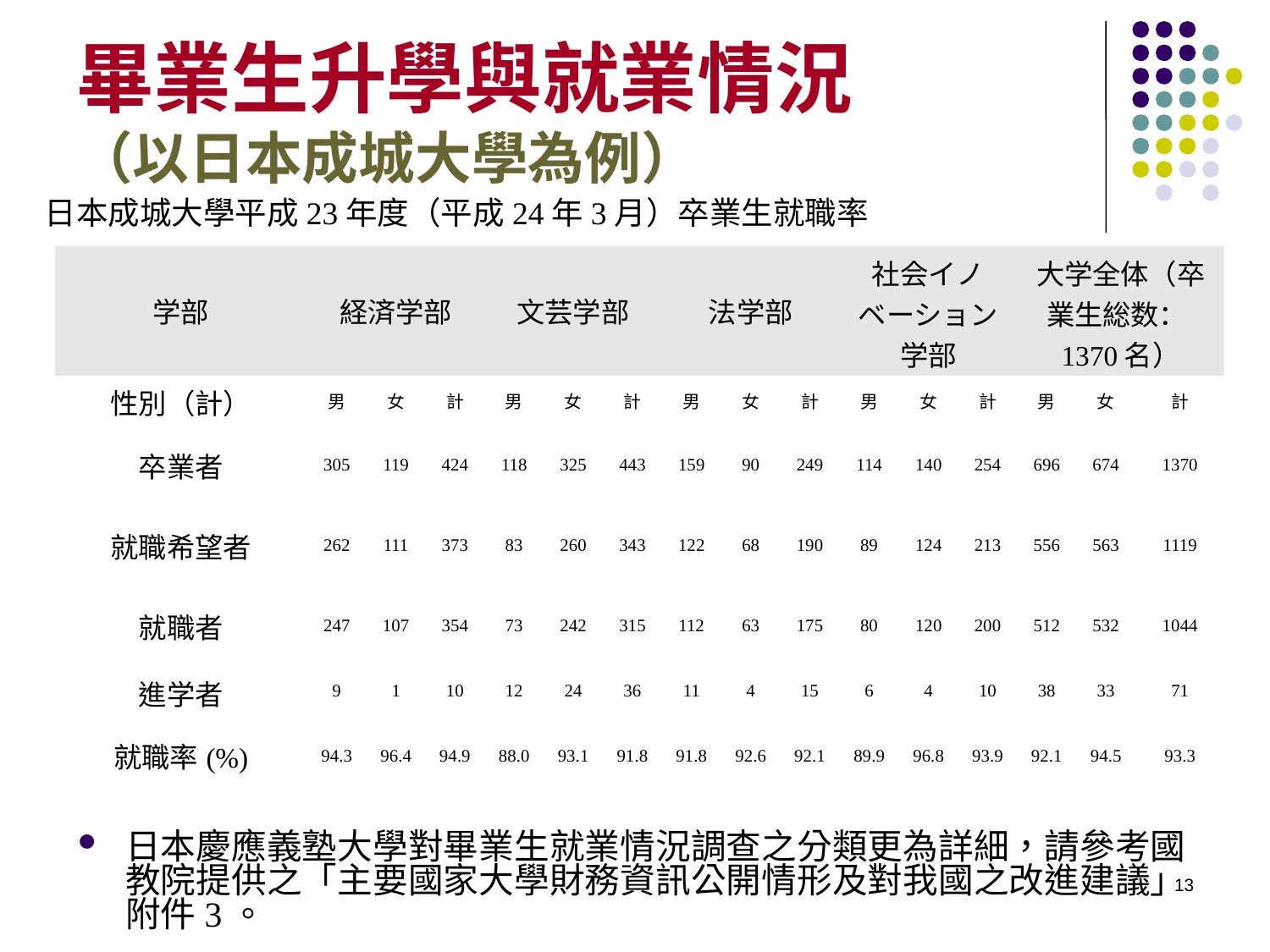

# 畢業生升學與就業情況 （以日本成城大學為例）
日本成城大學平成23年度（平成24年3月）卒業生就職率

| 学部 | 経済学部 |  |  | 文芸学部 |  |  | 法学部 |  |  | 社会イノベーション学部 |  |  | 大学全体（卒業生総数：1370名） |  |  |
| --- | --- | --- | --- | --- | --- | --- | --- | --- | --- | --- | --- | --- | --- | --- | --- |
| 性別（計） | 男 | 女 | 計 | 男 | 女 | 計 | 男 | 女 | 計 | 男 | 女 | 計 | 男 | 女 | 計 |
| 卒業者 | 305 | 119 | 424 | 118 | 325 | 443 | 159 | 90 | 249 | 114 | 140 | 254 | 696 | 674 | 1370 |
| 就職希望者 | 262 | 111 | 373 | 83 | 260 | 343 | 122 | 68 | 190 | 89 | 124 | 213 | 556 | 563 | 1119 |
| 就職者 | 247 | 107 | 354 | 73 | 242 | 315 | 112 | 63 | 175 | 80 | 120 | 200 | 512 | 532 | 1044 |
| 進学者 | 9 | 1 | 10 | 12 | 24 | 36 | 11 | 4 | 15 | 6 | 4 | 10 | 38 | 33 | 71 |
| 就職率(%) | 94.3 | 96.4 | 94.9 | 88.0 | 93.1 | 91.8 | 91.8 | 92.6 | 92.1 | 89.9 | 96.8 | 93.9 | 92.1 | 94.5 | 93.3 |
日本慶應義塾大學對畢業生就業情況調查之分類更為詳細，請參考國教院提供之「主要國家大學財務資訊公開情形及對我國之改進建議」附件3。
13